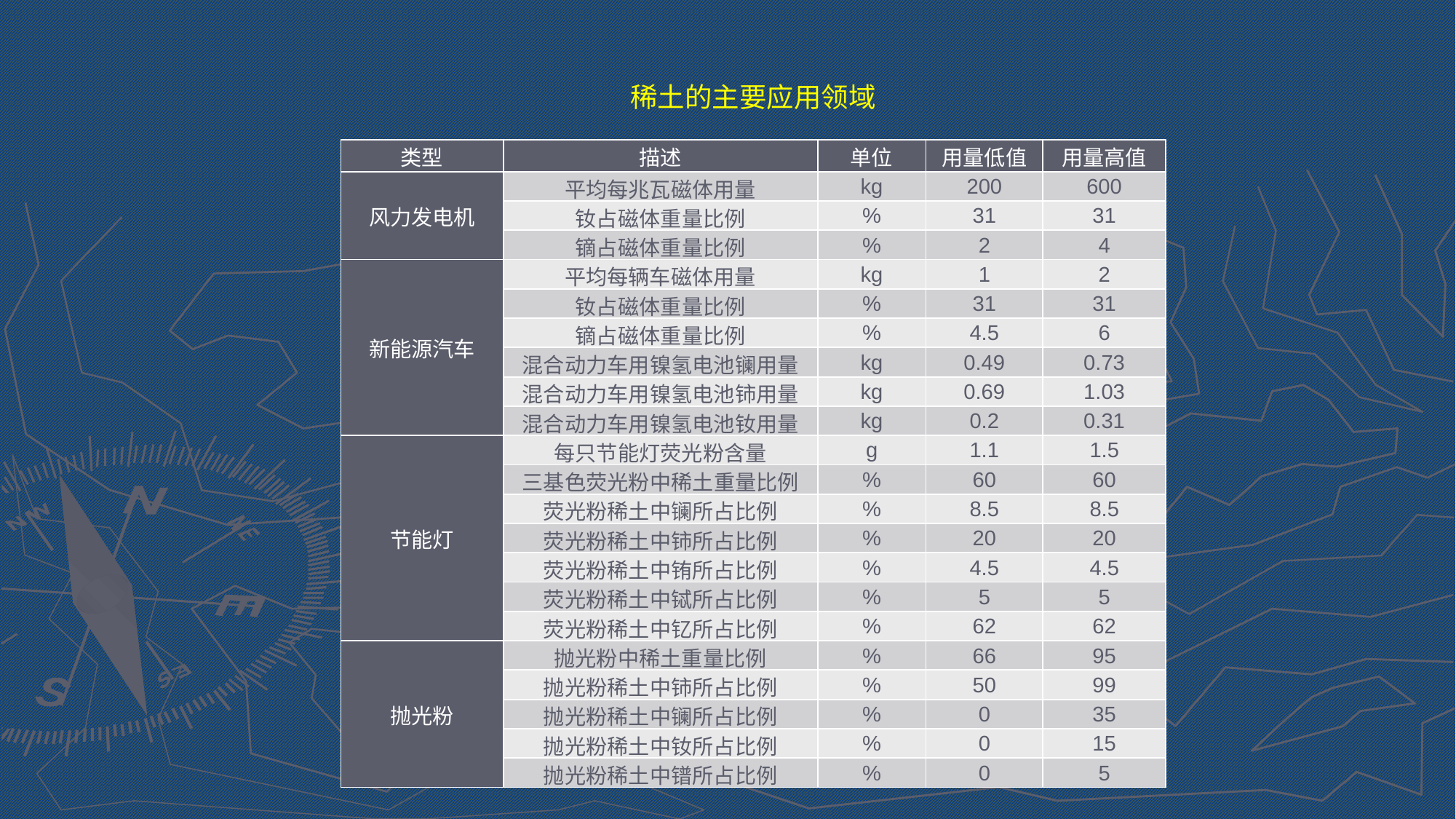

稀土的主要应用领域
| 类型 | 描述 | 单位 | 用量低值 | 用量高值 |
| --- | --- | --- | --- | --- |
| 风力发电机 | 平均每兆瓦磁体用量 | kg | 200 | 600 |
|  | 钕占磁体重量比例 | % | 31 | 31 |
|  | 镝占磁体重量比例 | % | 2 | 4 |
| 新能源汽车 | 平均每辆车磁体用量 | kg | 1 | 2 |
|  | 钕占磁体重量比例 | % | 31 | 31 |
|  | 镝占磁体重量比例 | % | 4.5 | 6 |
|  | 混合动力车用镍氢电池镧用量 | kg | 0.49 | 0.73 |
|  | 混合动力车用镍氢电池铈用量 | kg | 0.69 | 1.03 |
|  | 混合动力车用镍氢电池钕用量 | kg | 0.2 | 0.31 |
| 节能灯 | 每只节能灯荧光粉含量 | g | 1.1 | 1.5 |
|  | 三基色荧光粉中稀土重量比例 | % | 60 | 60 |
|  | 荧光粉稀土中镧所占比例 | % | 8.5 | 8.5 |
|  | 荧光粉稀土中铈所占比例 | % | 20 | 20 |
|  | 荧光粉稀土中铕所占比例 | % | 4.5 | 4.5 |
|  | 荧光粉稀土中铽所占比例 | % | 5 | 5 |
|  | 荧光粉稀土中钇所占比例 | % | 62 | 62 |
| 抛光粉 | 抛光粉中稀土重量比例 | % | 66 | 95 |
|  | 抛光粉稀土中铈所占比例 | % | 50 | 99 |
|  | 抛光粉稀土中镧所占比例 | % | 0 | 35 |
|  | 抛光粉稀土中钕所占比例 | % | 0 | 15 |
|  | 抛光粉稀土中镨所占比例 | % | 0 | 5 |